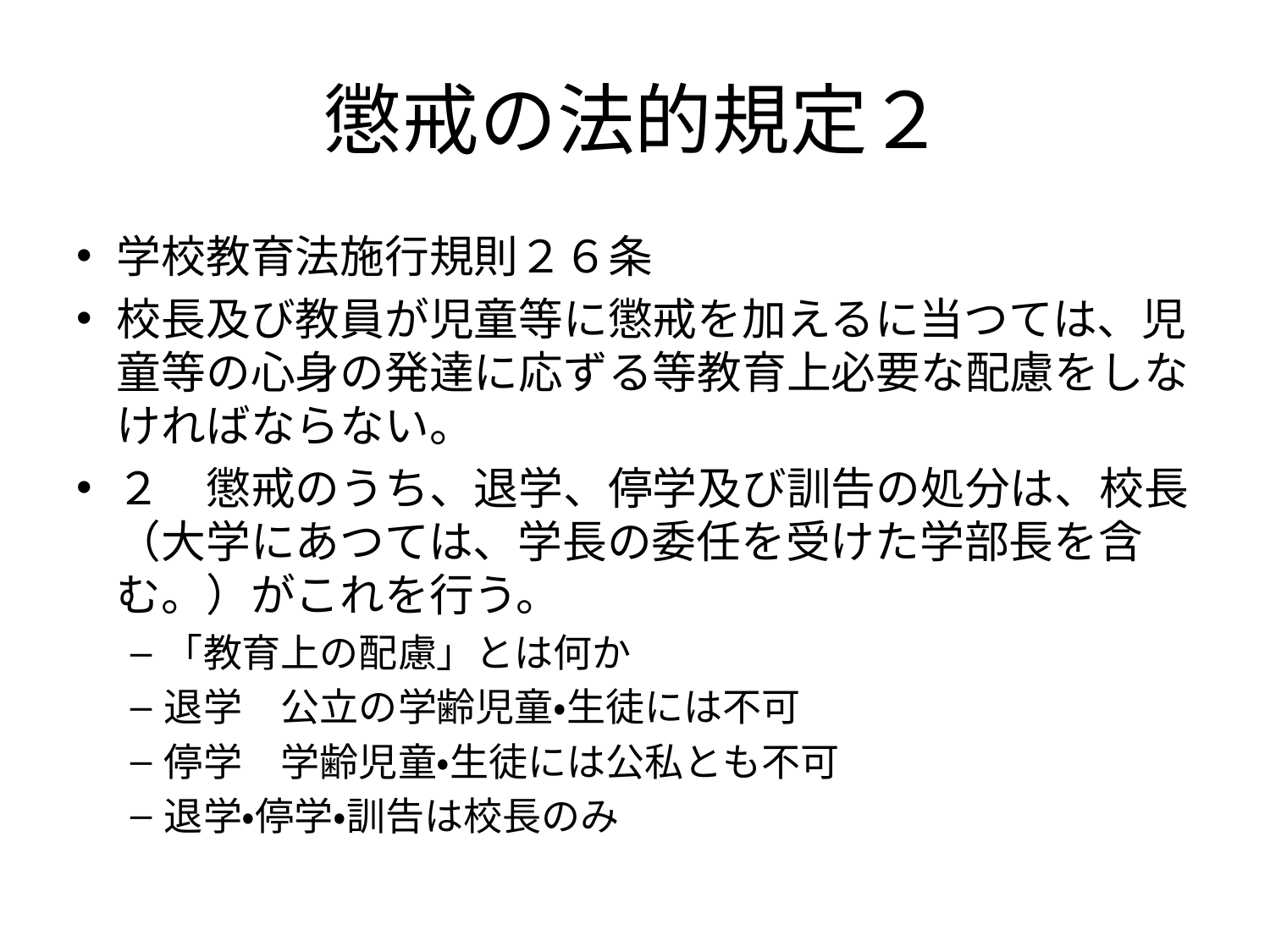

# 懲戒の法的規定２
学校教育法施行規則２６条
校長及び教員が児童等に懲戒を加えるに当つては、児童等の心身の発達に応ずる等教育上必要な配慮をしなければならない。
２　懲戒のうち、退学、停学及び訓告の処分は、校長（大学にあつては、学長の委任を受けた学部長を含む。）がこれを行う。
「教育上の配慮」とは何か
退学　公立の学齢児童・生徒には不可
停学　学齢児童・生徒には公私とも不可
退学・停学・訓告は校長のみ